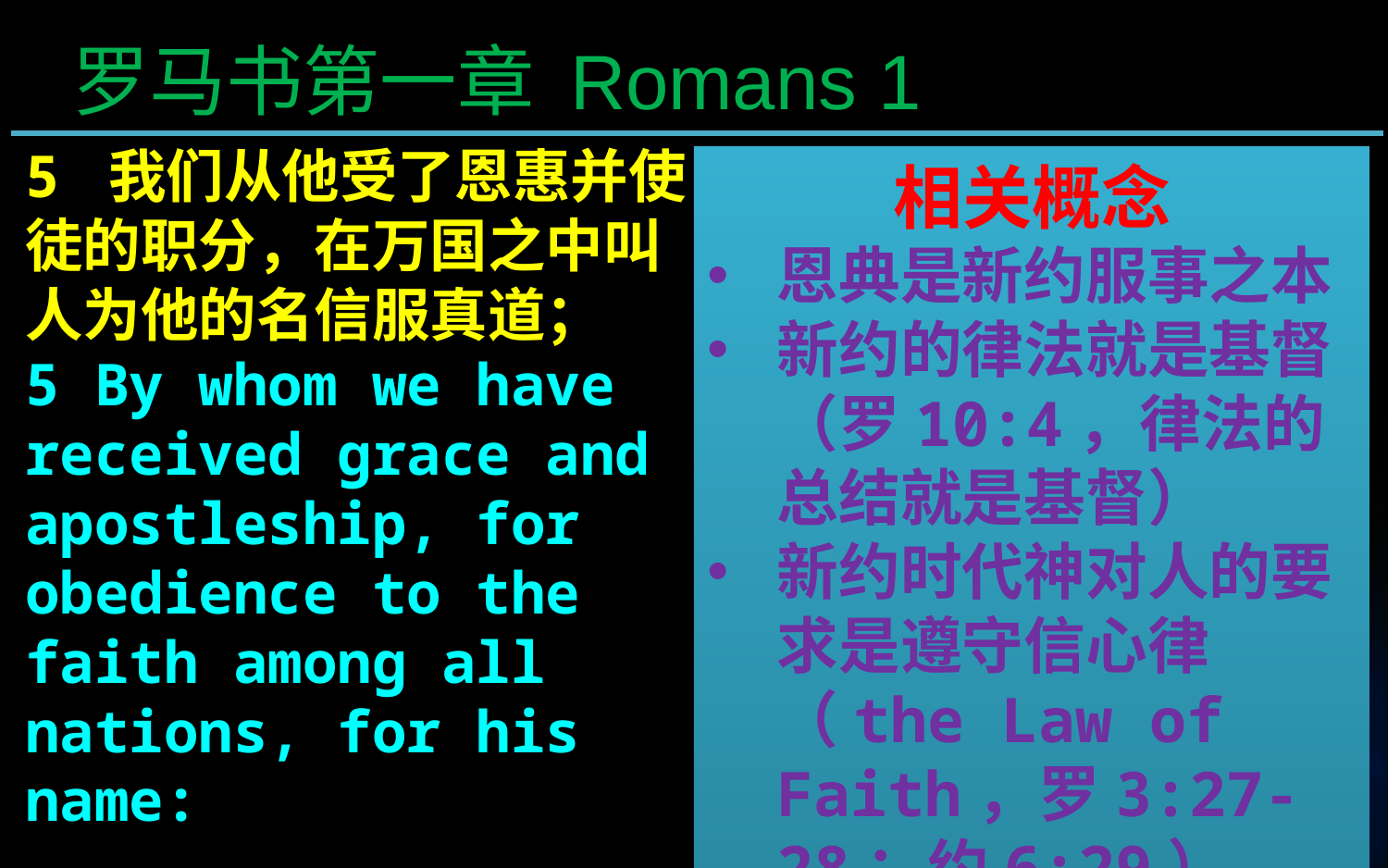

罗马书第一章 Romans 1
5 我们从他受了恩惠并使徒的职分，在万国之中叫人为他的名信服真道；
5 By whom we have received grace and apostleship, for obedience to the faith among all nations, for his name:
相关概念
恩典是新约服事之本
新约的律法就是基督（罗10:4，律法的总结就是基督）
新约时代神对人的要求是遵守信心律 （the Law of Faith，罗3:27-28；约6:29）